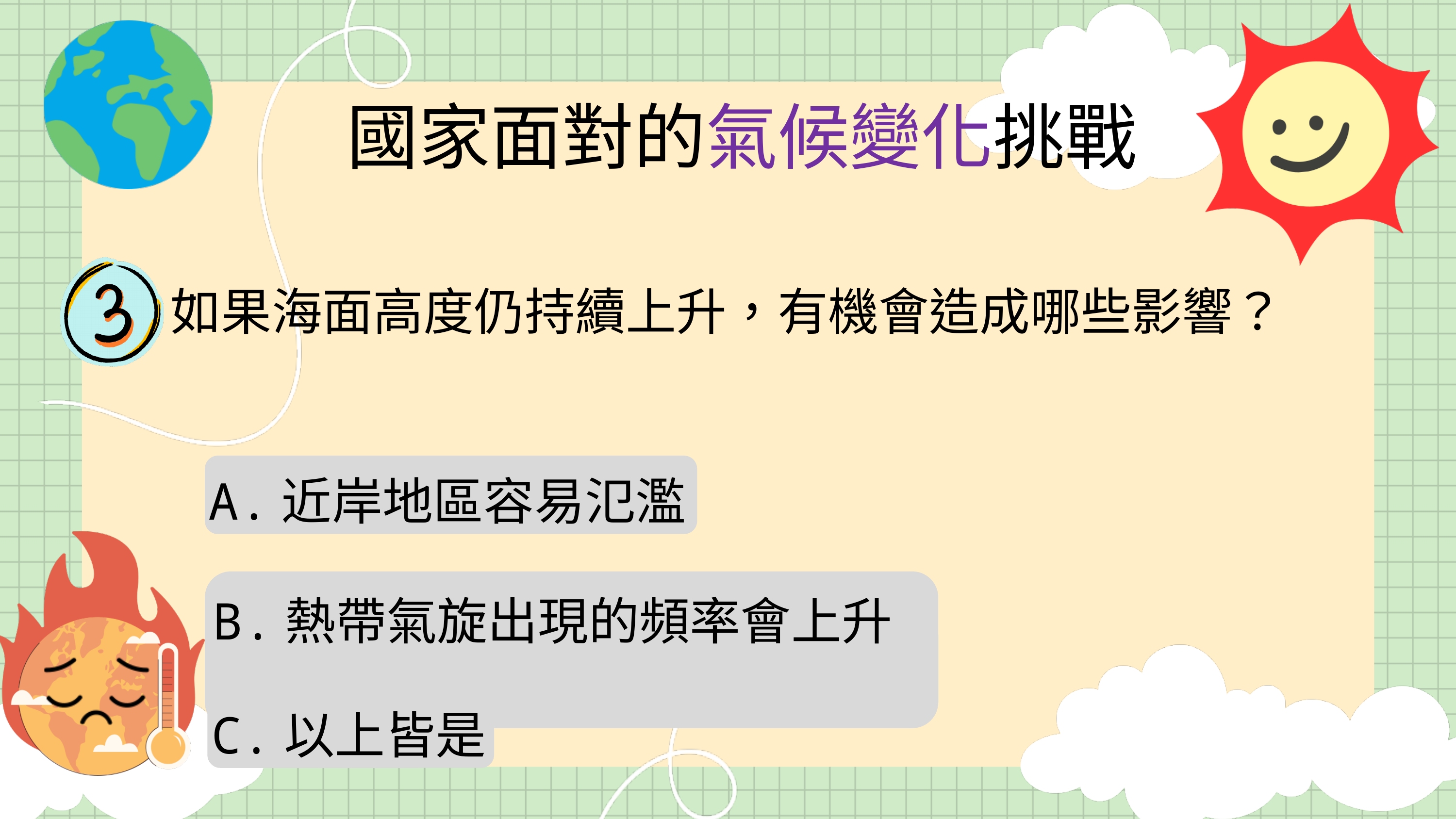

國家面對的氣候變化挑戰

如果海面高度仍持續上升，有機會造成哪些影響？
A.近岸地區容易氾濫

B.熱帶氣旋出現的頻率會上升

C.以上皆是